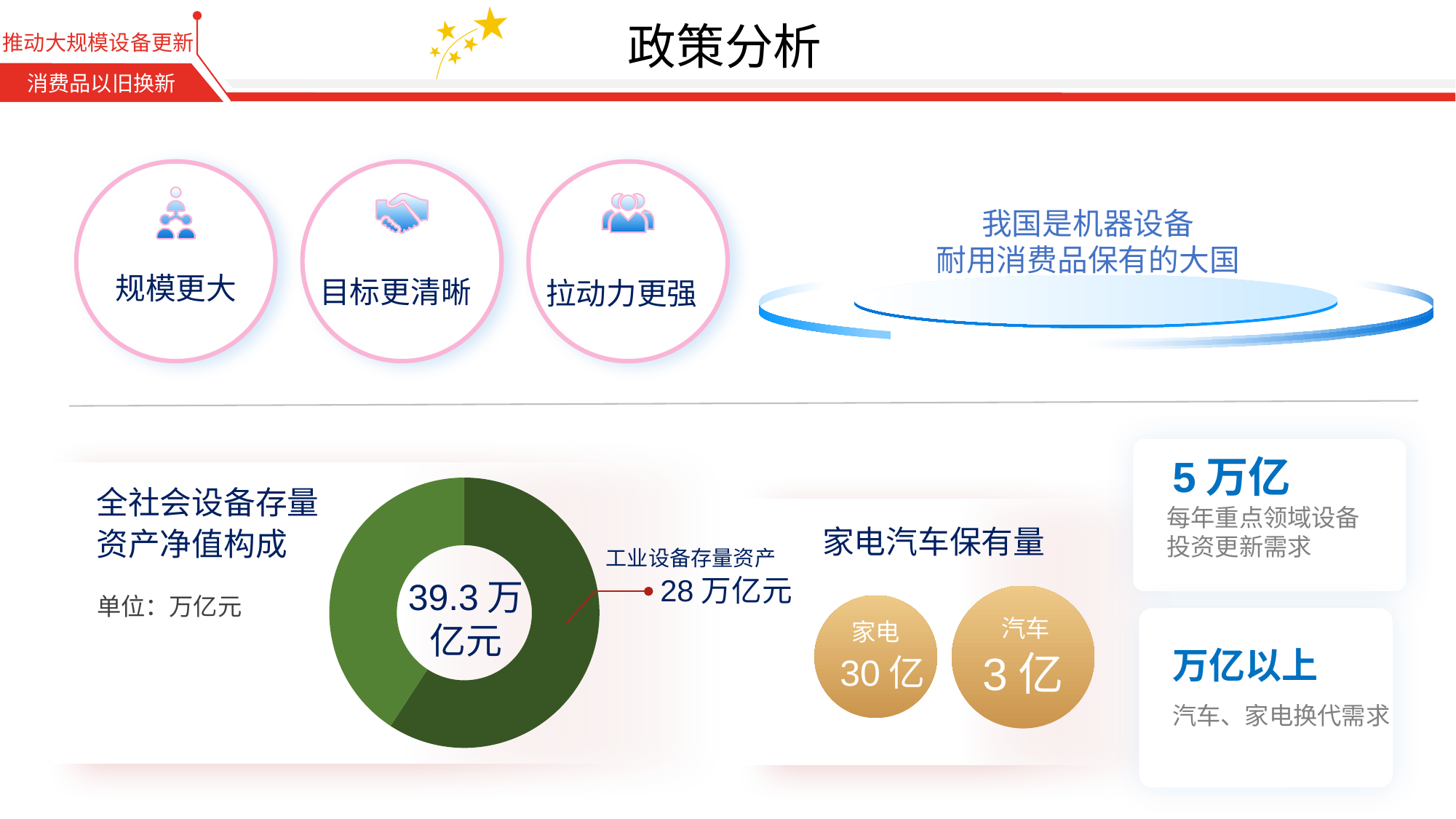

规模更大
目标更清晰
拉动力更强
我国是机器设备
耐用消费品保有的大国

5万亿
每年重点领域设备投资更新需求

### Chart

| Category | 销售额 |
|---|---|
| 工业设备存量资产 | 28.0 |
| 其他设备存量资产 | 19.3 |
全社会设备存量资产净值构成
单位：万亿元

家电汽车保有量
工业设备存量资产
28万亿元
39.3万亿元

汽车
3亿

家电
30亿

万亿以上
汽车、家电换代需求